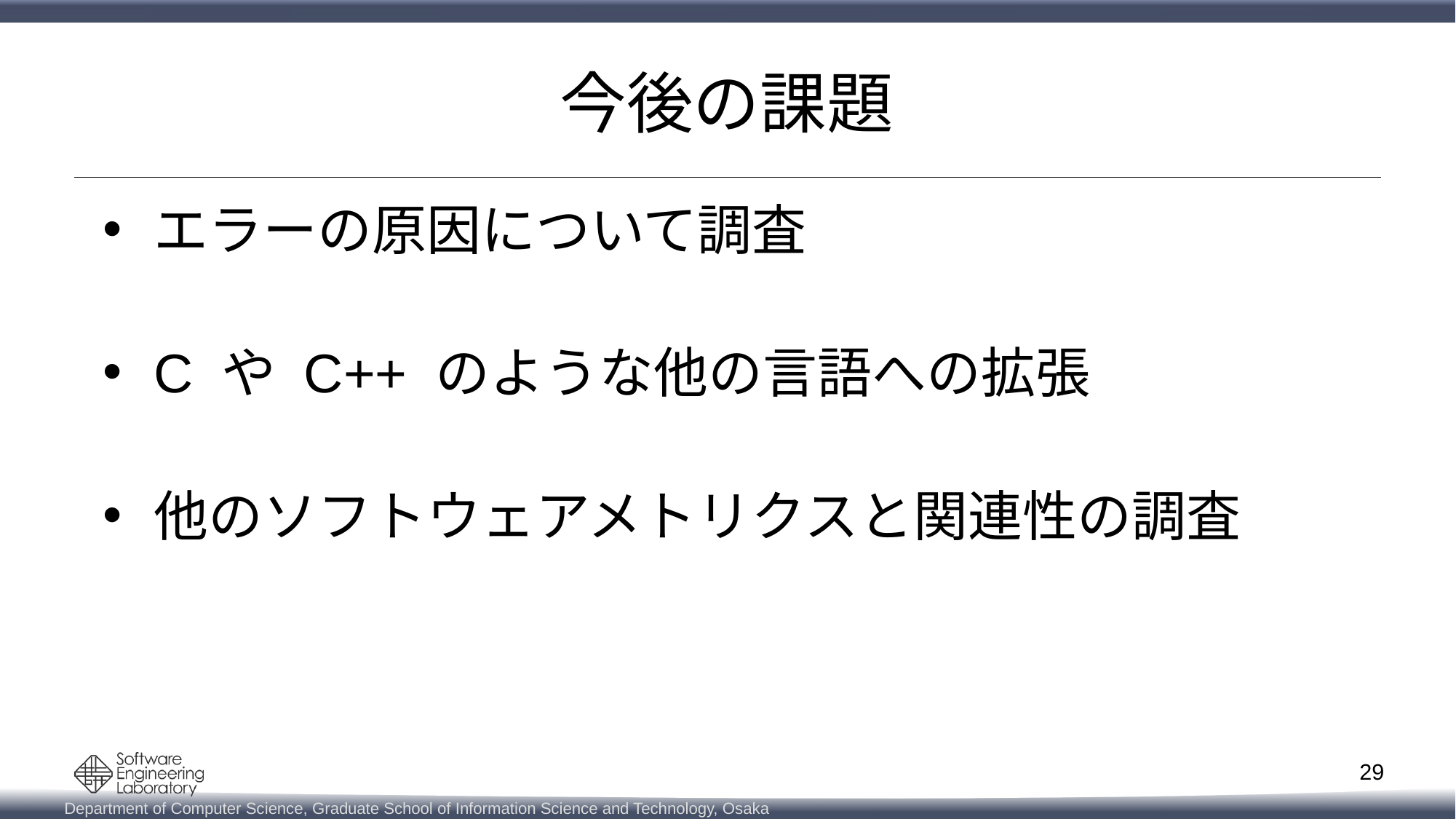

# 今後の課題
エラーの原因について調査

C や C++ のような他の言語への拡張

他のソフトウェアメトリクスと関連性の調査

29